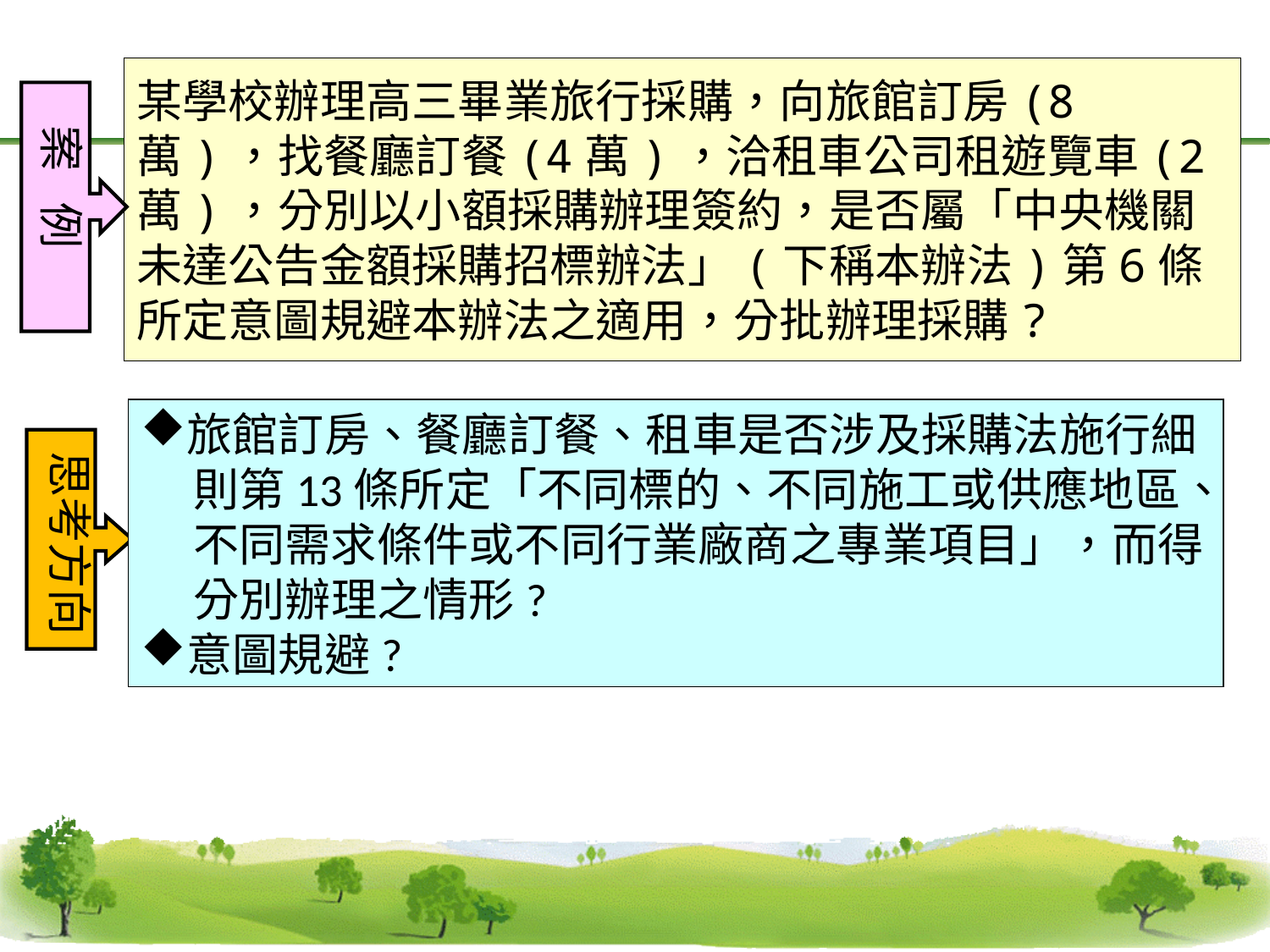

某學校辦理高三畢業旅行採購，向旅館訂房(8萬)，找餐廳訂餐(4萬)，洽租車公司租遊覽車(2萬)，分別以小額採購辦理簽約，是否屬「中央機關未達公告金額採購招標辦法」(下稱本辦法)第6條所定意圖規避本辦法之適用，分批辦理採購?

案   例
旅館訂房、餐廳訂餐、租車是否涉及採購法施行細
    則第13條所定「不同標的、不同施工或供應地區、
    不同需求條件或不同行業廠商之專業項目」，而得
    分別辦理之情形?
意圖規避?
思考方向